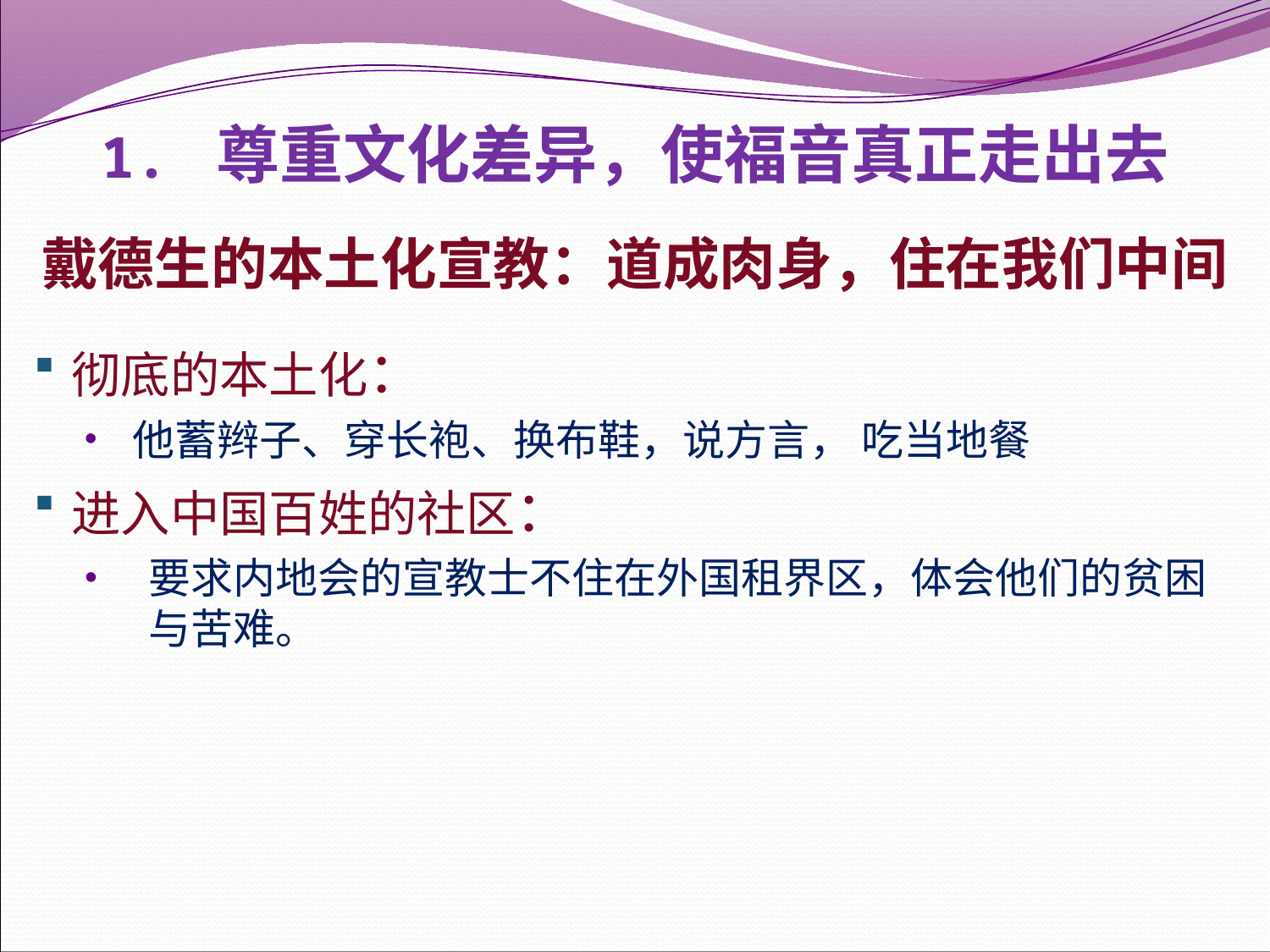

# 1. 尊重文化差异，使福音真正走出去
戴德生的本土化宣教：道成肉身，住在我们中间

彻底的本土化：
他蓄辫子、穿长袍、换布鞋，说方言， 吃当地餐
进入中国百姓的社区：
要求内地会的宣教士不住在外国租界区，体会他们的贫困与苦难。